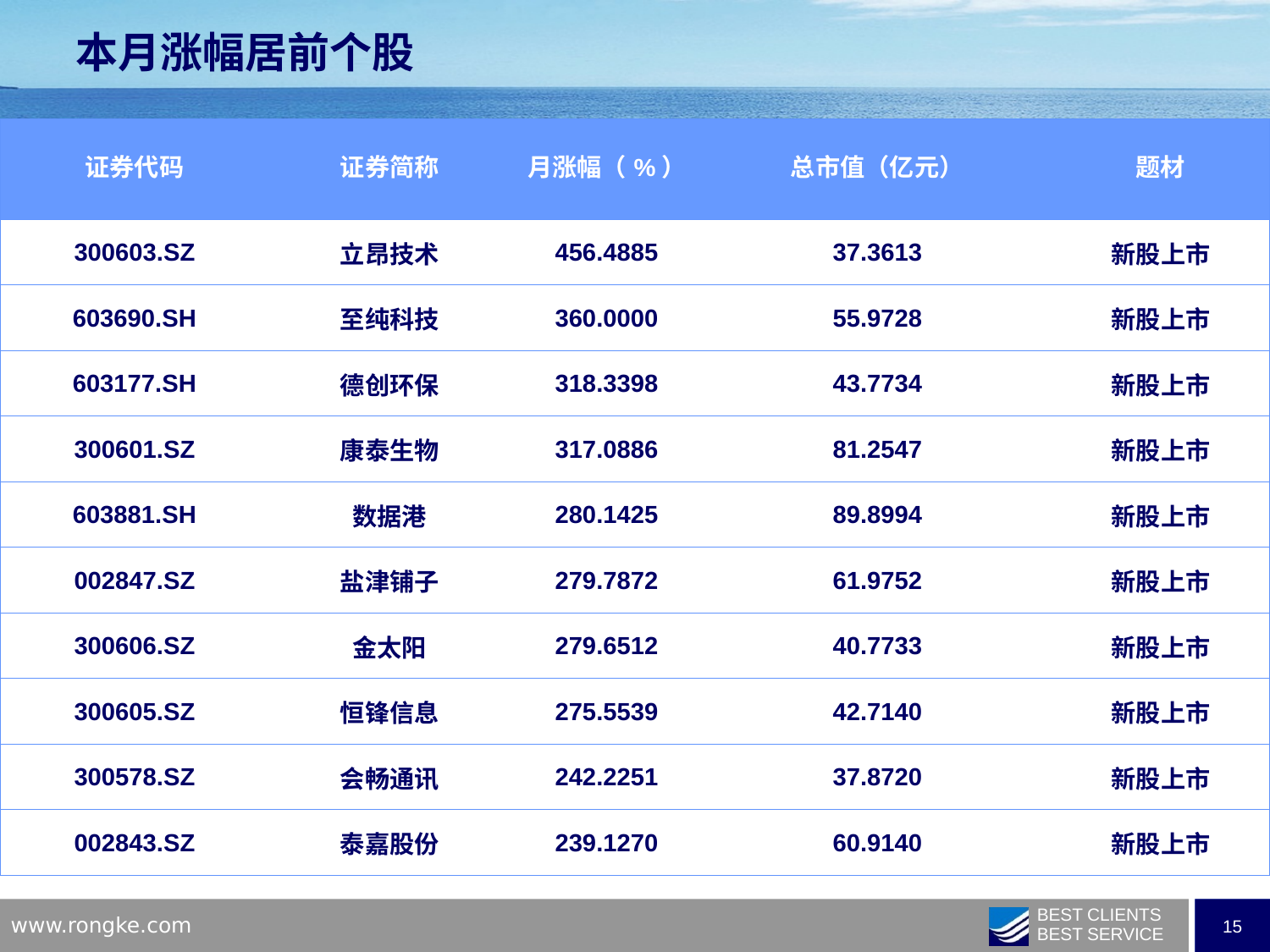

本月涨幅居前个股
| 证券代码 | 证券简称 | 月涨幅（%） | 总市值（亿元） | 题材 |
| --- | --- | --- | --- | --- |
| 300603.SZ | 立昂技术 | 456.4885 | 37.3613 | 新股上市 |
| 603690.SH | 至纯科技 | 360.0000 | 55.9728 | 新股上市 |
| 603177.SH | 德创环保 | 318.3398 | 43.7734 | 新股上市 |
| 300601.SZ | 康泰生物 | 317.0886 | 81.2547 | 新股上市 |
| 603881.SH | 数据港 | 280.1425 | 89.8994 | 新股上市 |
| 002847.SZ | 盐津铺子 | 279.7872 | 61.9752 | 新股上市 |
| 300606.SZ | 金太阳 | 279.6512 | 40.7733 | 新股上市 |
| 300605.SZ | 恒锋信息 | 275.5539 | 42.7140 | 新股上市 |
| 300578.SZ | 会畅通讯 | 242.2251 | 37.8720 | 新股上市 |
| 002843.SZ | 泰嘉股份 | 239.1270 | 60.9140 | 新股上市 |